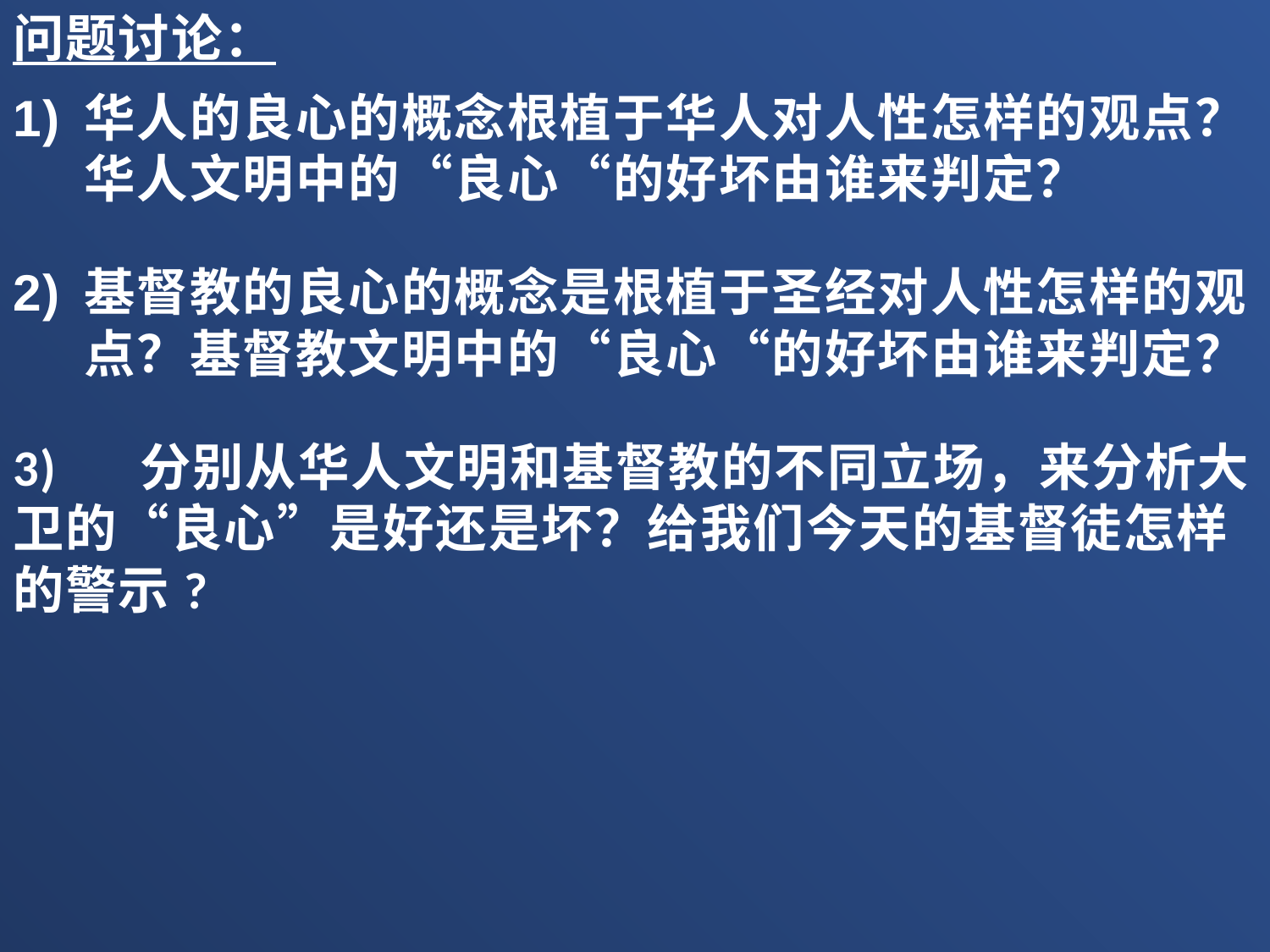

问题讨论：
华人的良心的概念根植于华人对人性怎样的观点？华人文明中的“良心“的好坏由谁来判定？

基督教的良心的概念是根植于圣经对人性怎样的观点？基督教文明中的“良心“的好坏由谁来判定？

3)	分别从华人文明和基督教的不同立场，来分析大卫的“良心”是好还是坏？给我们今天的基督徒怎样的警示?